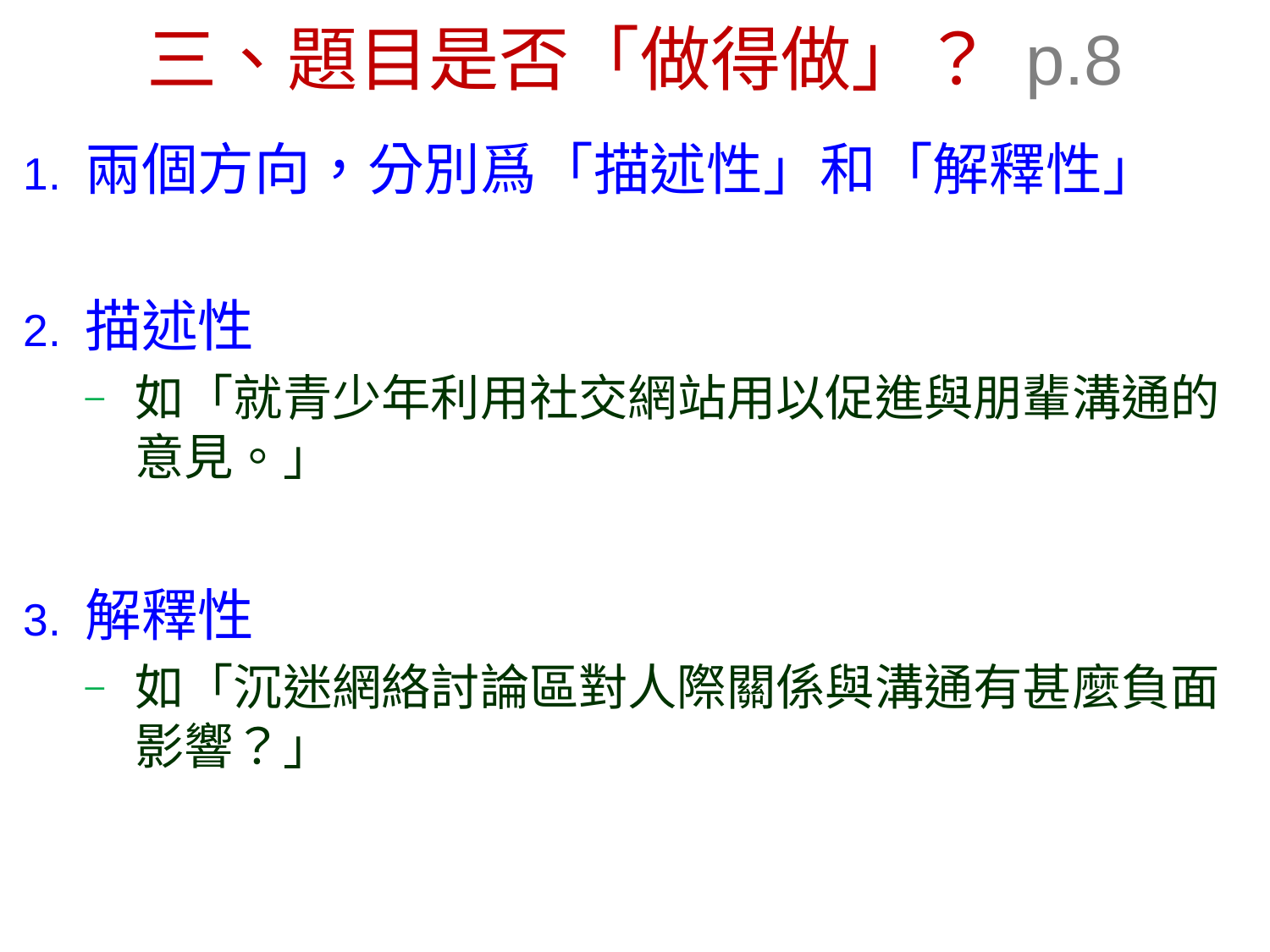

# 三、題目是否「做得做」？ p.8
兩個方向，分別爲「描述性」和「解釋性」

描述性
如「就青少年利用社交網站用以促進與朋輩溝通的意見。」

解釋性
如「沉迷網絡討論區對人際關係與溝通有甚麼負面影響？」